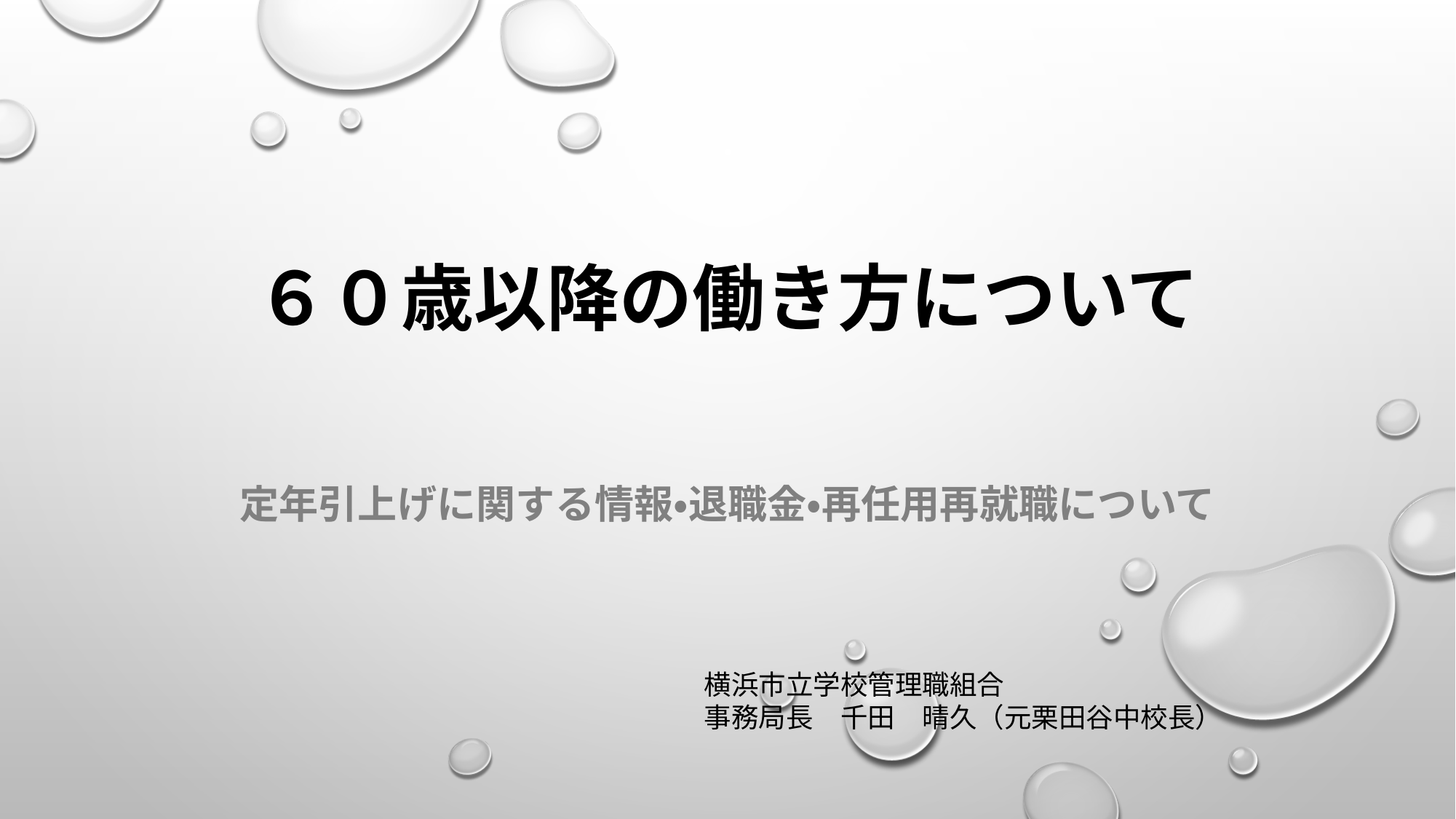

# ６０歳以降の働き方について
定年引上げに関する情報・退職金・再任用再就職について
横浜市立学校管理職組合
事務局長　千田　晴久（元栗田谷中校長）